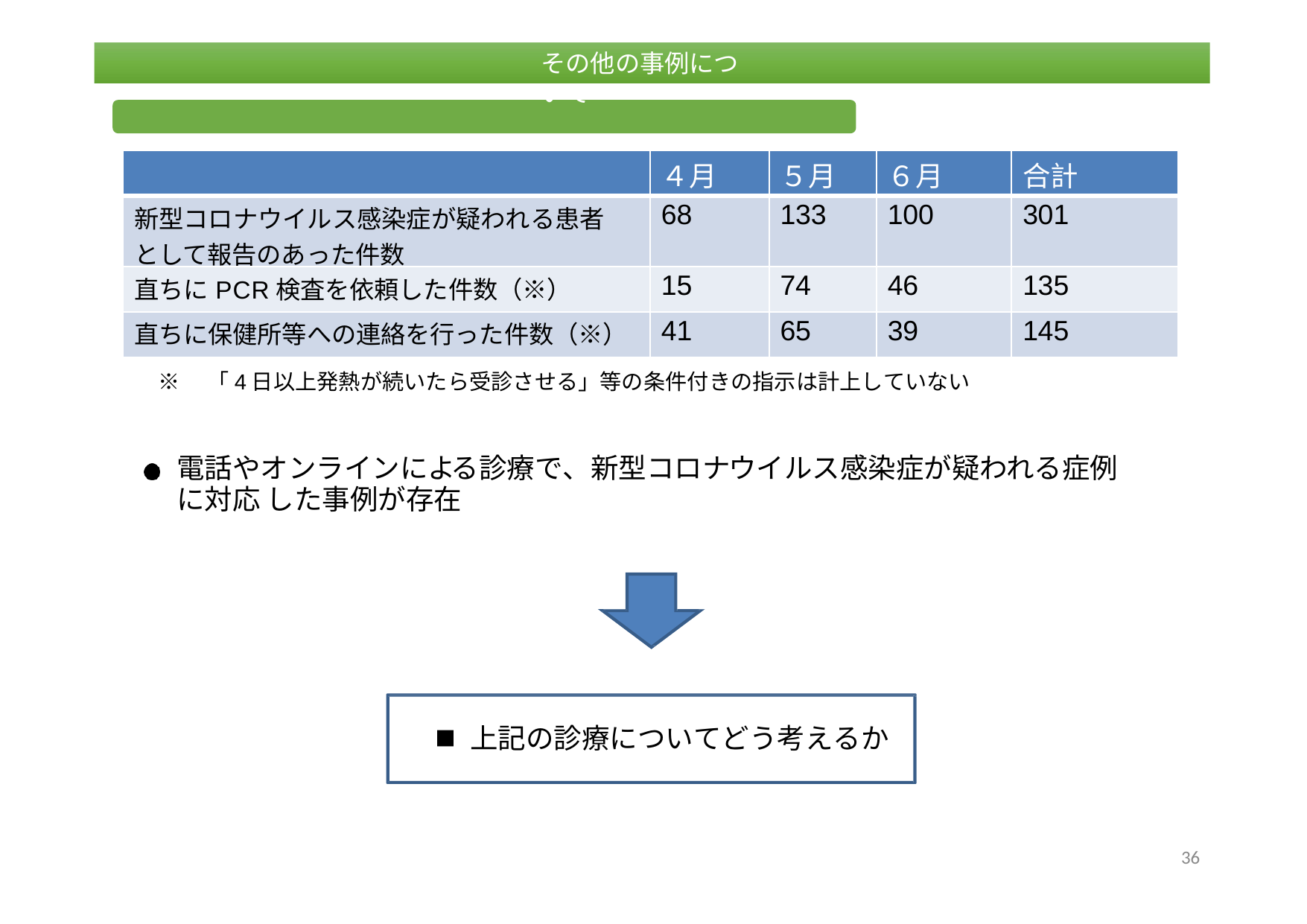

その他の事例について
◯	新型コロナウイルス感染症が疑われる患者に対応した事例
その他の事例について

|  | ４月 | ５月 | ６月 | 合計 |
| --- | --- | --- | --- | --- |
| 新型コロナウイルス感染症が疑われる患者 として報告のあった件数 | 68 | 133 | 100 | 301 |
| 直ちにPCR検査を依頼した件数（※） | 15 | 74 | 46 | 135 |
| 直ちに保健所等への連絡を行った件数（※） | 41 | 65 | 39 | 145 |
※　「4日以上発熱が続いたら受診させる」等の条件付きの指示は計上していない

電話やオンラインによる診療で、新型コロナウイルス感染症が疑われる症例に対応 した事例が存在

上記の診療についてどう考えるか

36